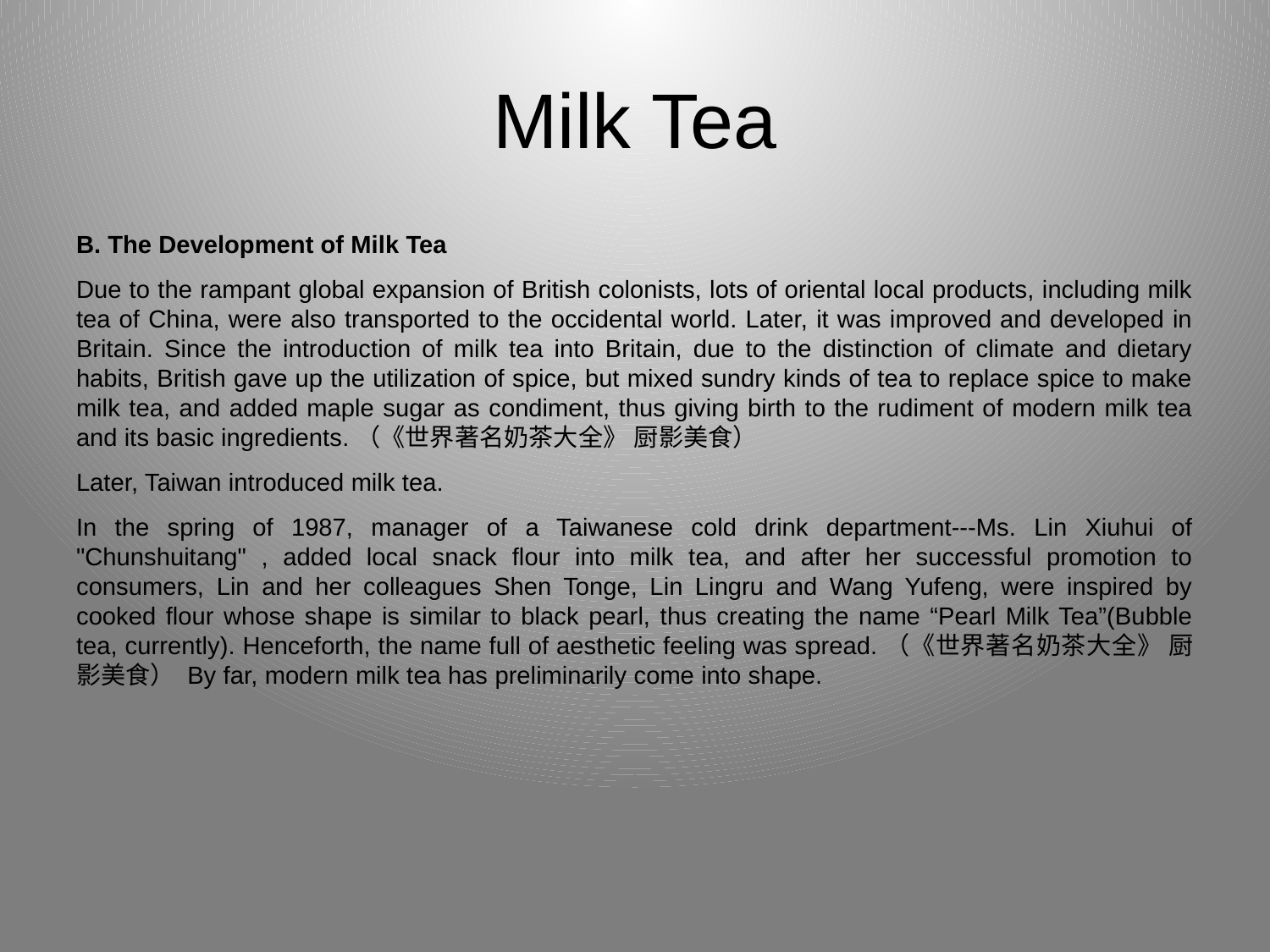

# Milk Tea
B. The Development of Milk Tea
Due to the rampant global expansion of British colonists, lots of oriental local products, including milk tea of China, were also transported to the occidental world. Later, it was improved and developed in Britain. Since the introduction of milk tea into Britain, due to the distinction of climate and dietary habits, British gave up the utilization of spice, but mixed sundry kinds of tea to replace spice to make milk tea, and added maple sugar as condiment, thus giving birth to the rudiment of modern milk tea and its basic ingredients.（《世界著名奶茶大全》 厨影美食）
Later, Taiwan introduced milk tea.
In the spring of 1987, manager of a Taiwanese cold drink department---Ms. Lin Xiuhui of "Chunshuitang" , added local snack flour into milk tea, and after her successful promotion to consumers, Lin and her colleagues Shen Tonge, Lin Lingru and Wang Yufeng, were inspired by cooked flour whose shape is similar to black pearl, thus creating the name “Pearl Milk Tea”(Bubble tea, currently). Henceforth, the name full of aesthetic feeling was spread.（《世界著名奶茶大全》 厨影美食） By far, modern milk tea has preliminarily come into shape.